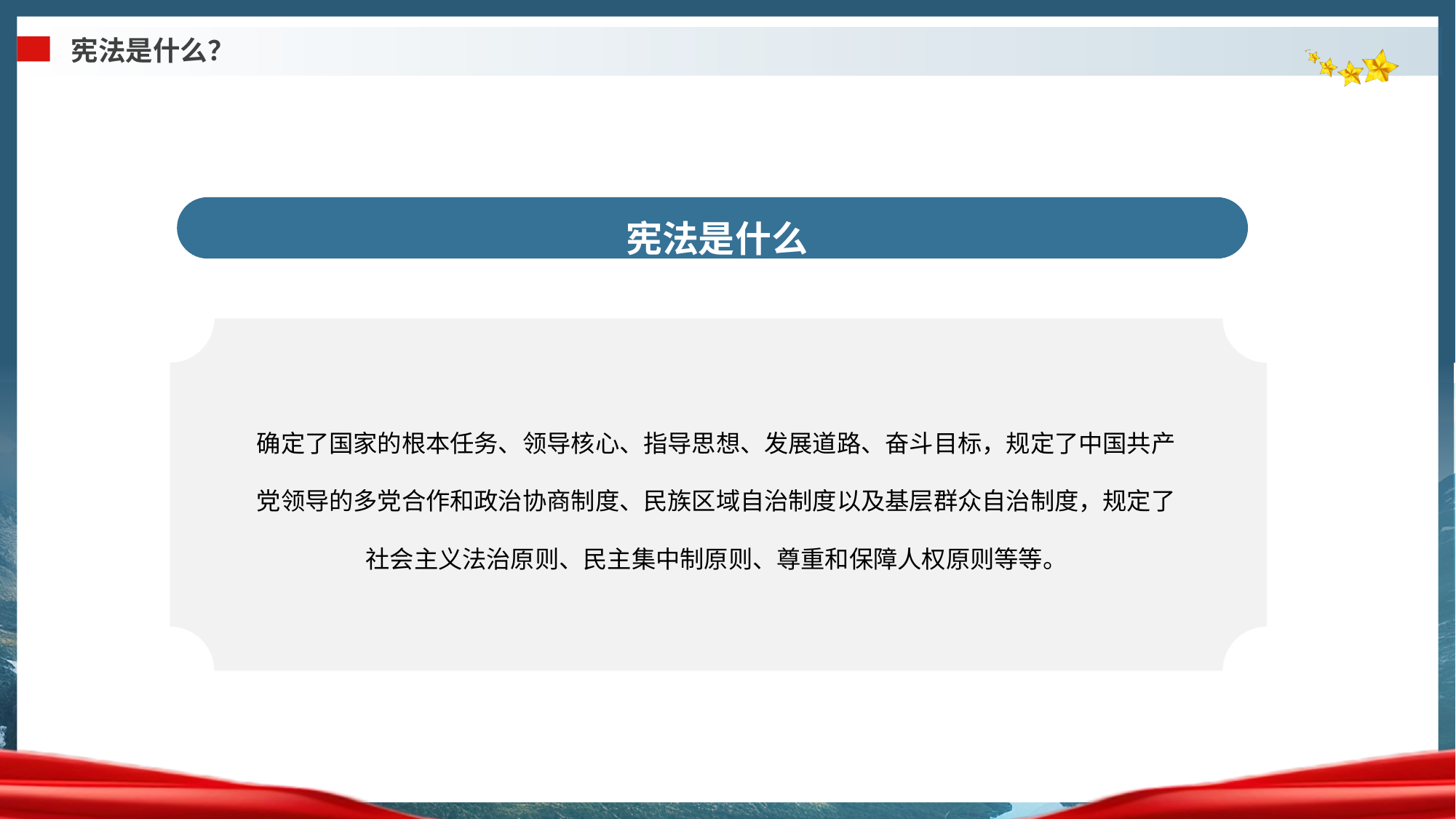

宪法是什么

确定了国家的根本任务、领导核心、指导思想、发展道路、奋斗目标，规定了中国共产党领导的多党合作和政治协商制度、民族区域自治制度以及基层群众自治制度，规定了社会主义法治原则、民主集中制原则、尊重和保障人权原则等等。